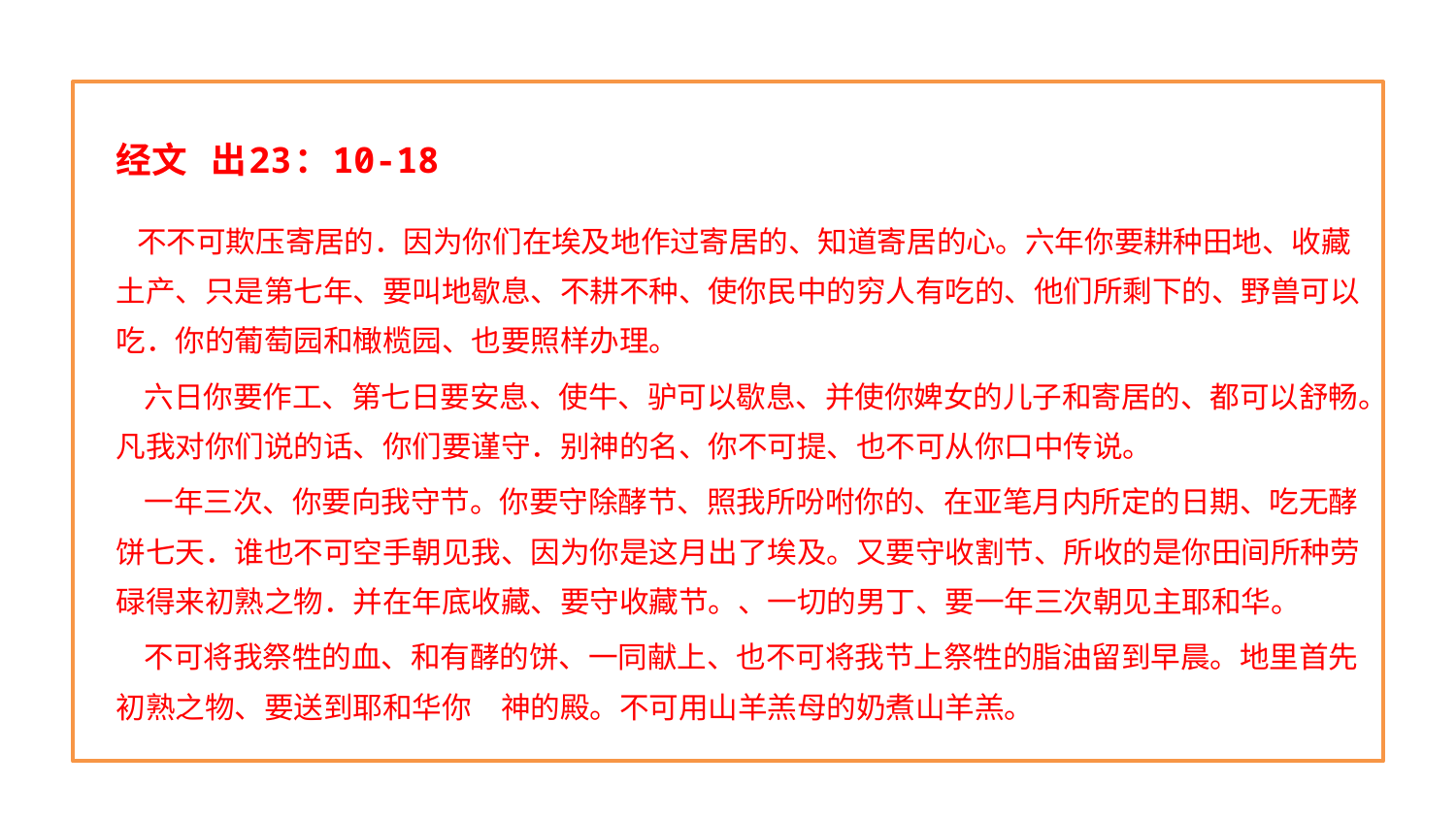

经文   出23：10-18
       不不可欺压寄居的．因为你们在埃及地作过寄居的、知道寄居的心。六年你要耕种田地、收藏土产、只是第七年、要叫地歇息、不耕不种、使你民中的穷人有吃的、他们所剩下的、野兽可以吃．你的葡萄园和橄榄园、也要照样办理。
    六日你要作工、第七日要安息、使牛、驴可以歇息、并使你婢女的儿子和寄居的、都可以舒畅。凡我对你们说的话、你们要谨守．别神的名、你不可提、也不可从你口中传说。
    一年三次、你要向我守节。你要守除酵节、照我所吩咐你的、在亚笔月内所定的日期、吃无酵饼七天．谁也不可空手朝见我、因为你是这月出了埃及。又要守收割节、所收的是你田间所种劳碌得来初熟之物．并在年底收藏、要守收藏节。、一切的男丁、要一年三次朝见主耶和华。
    不可将我祭牲的血、和有酵的饼、一同献上、也不可将我节上祭牲的脂油留到早晨。地里首先初熟之物、要送到耶和华你　神的殿。不可用山羊羔母的奶煮山羊羔。